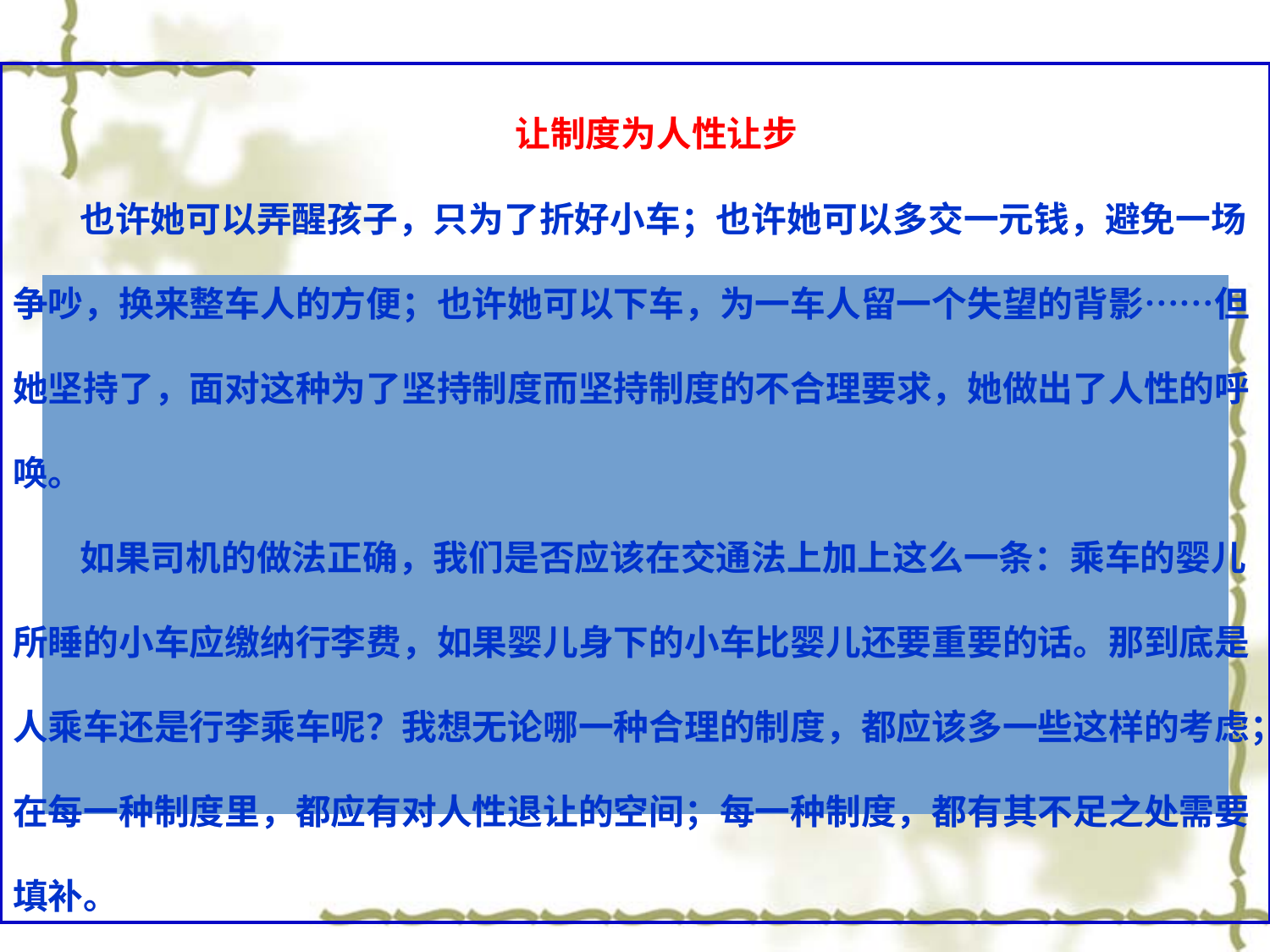

让制度为人性让步
  也许她可以弄醒孩子，只为了折好小车；也许她可以多交一元钱，避免一场争吵，换来整车人的方便；也许她可以下车，为一车人留一个失望的背影……但她坚持了，面对这种为了坚持制度而坚持制度的不合理要求，她做出了人性的呼唤。
  如果司机的做法正确，我们是否应该在交通法上加上这么一条：乘车的婴儿所睡的小车应缴纳行李费，如果婴儿身下的小车比婴儿还要重要的话。那到底是人乘车还是行李乘车呢？我想无论哪一种合理的制度，都应该多一些这样的考虑；在每一种制度里，都应有对人性退让的空间；每一种制度，都有其不足之处需要填补。
#